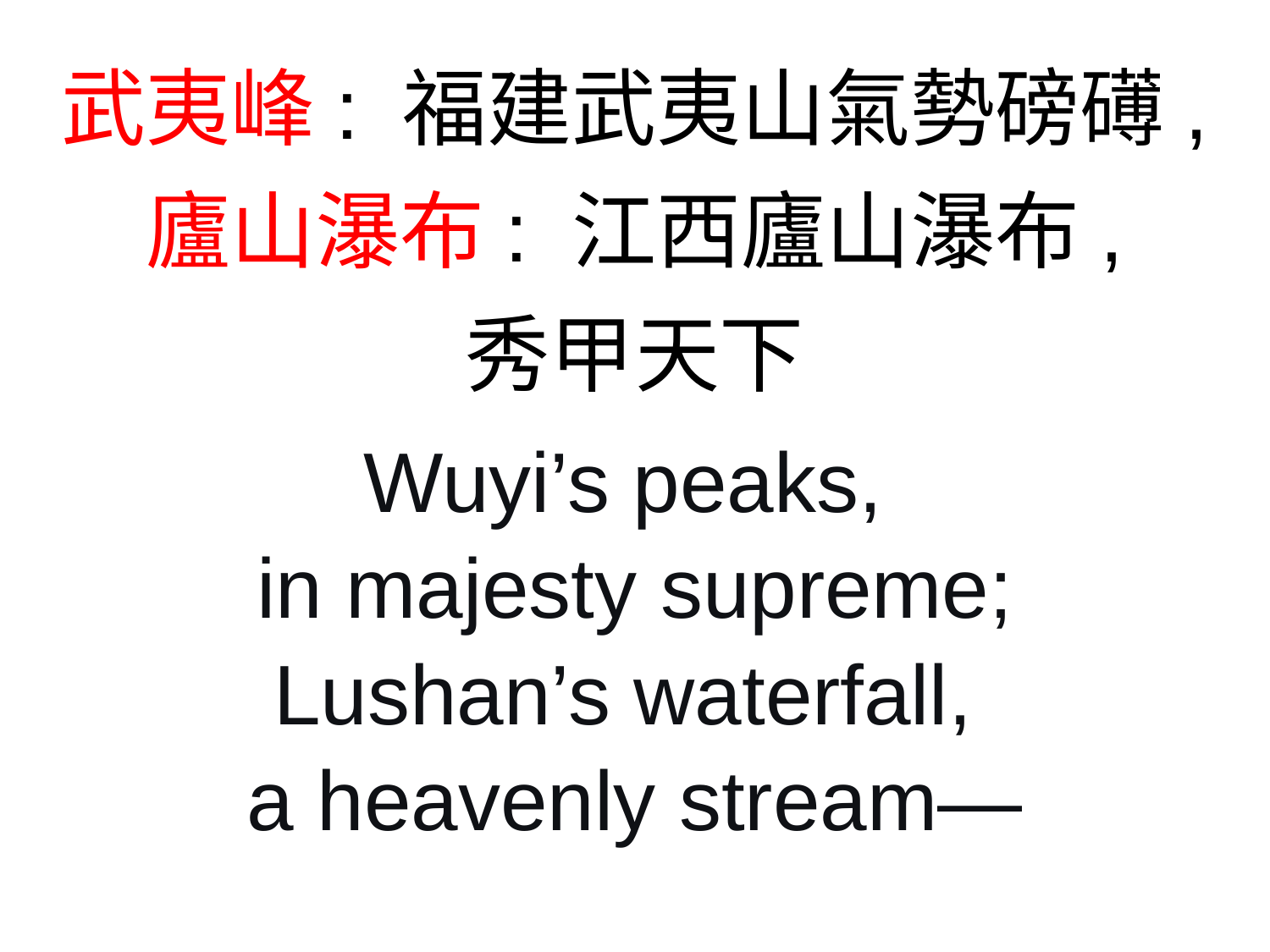

武夷峰: 福建武夷山氣勢磅礡,
廬山瀑布: 江西廬山瀑布,
秀甲天下
Wuyi’s peaks,
in majesty supreme;
Lushan’s waterfall,
a heavenly stream—